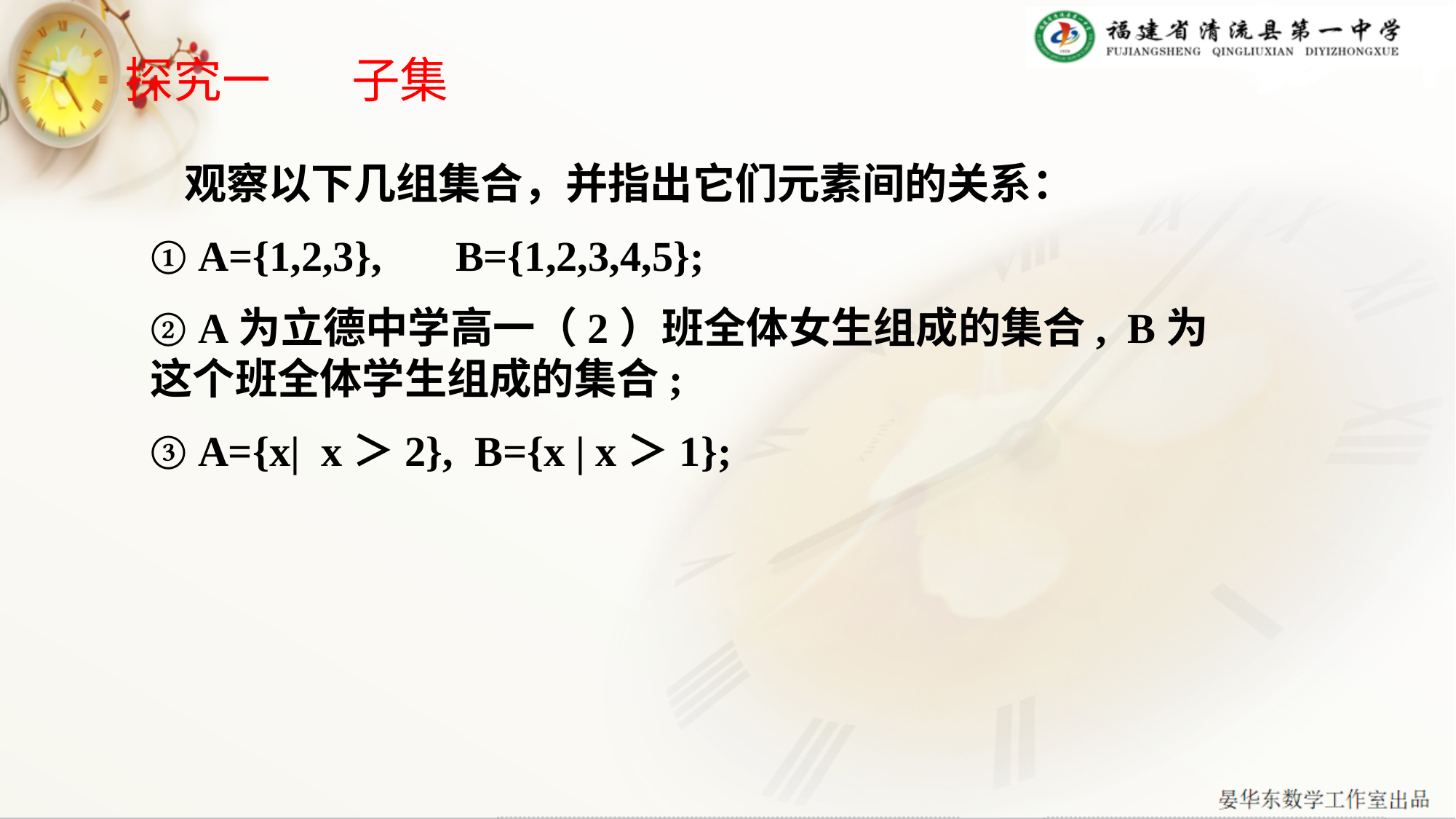

探究一      子集
  观察以下几组集合，并指出它们元素间的关系：
① A={1,2,3},       B={1,2,3,4,5};
② A为立德中学高一（2）班全体女生组成的集合,  B为这个班全体学生组成的集合;
③ A={x|  x＞2},  B={x | x＞1};